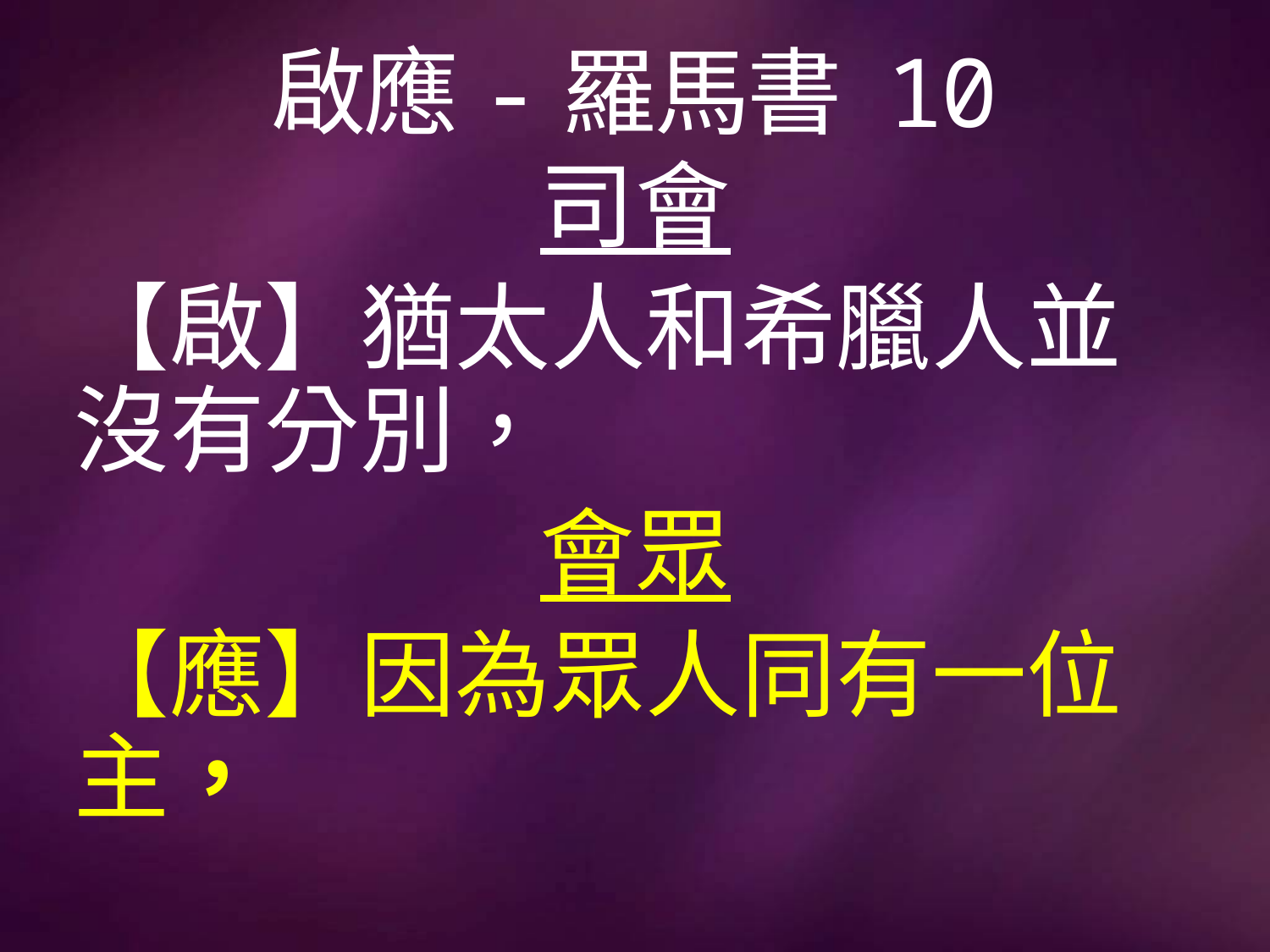

# 啟應-羅馬書 10
司會
【啟】猶太人和希臘人並沒有分別，
會眾
【應】因為眾人同有一位主，